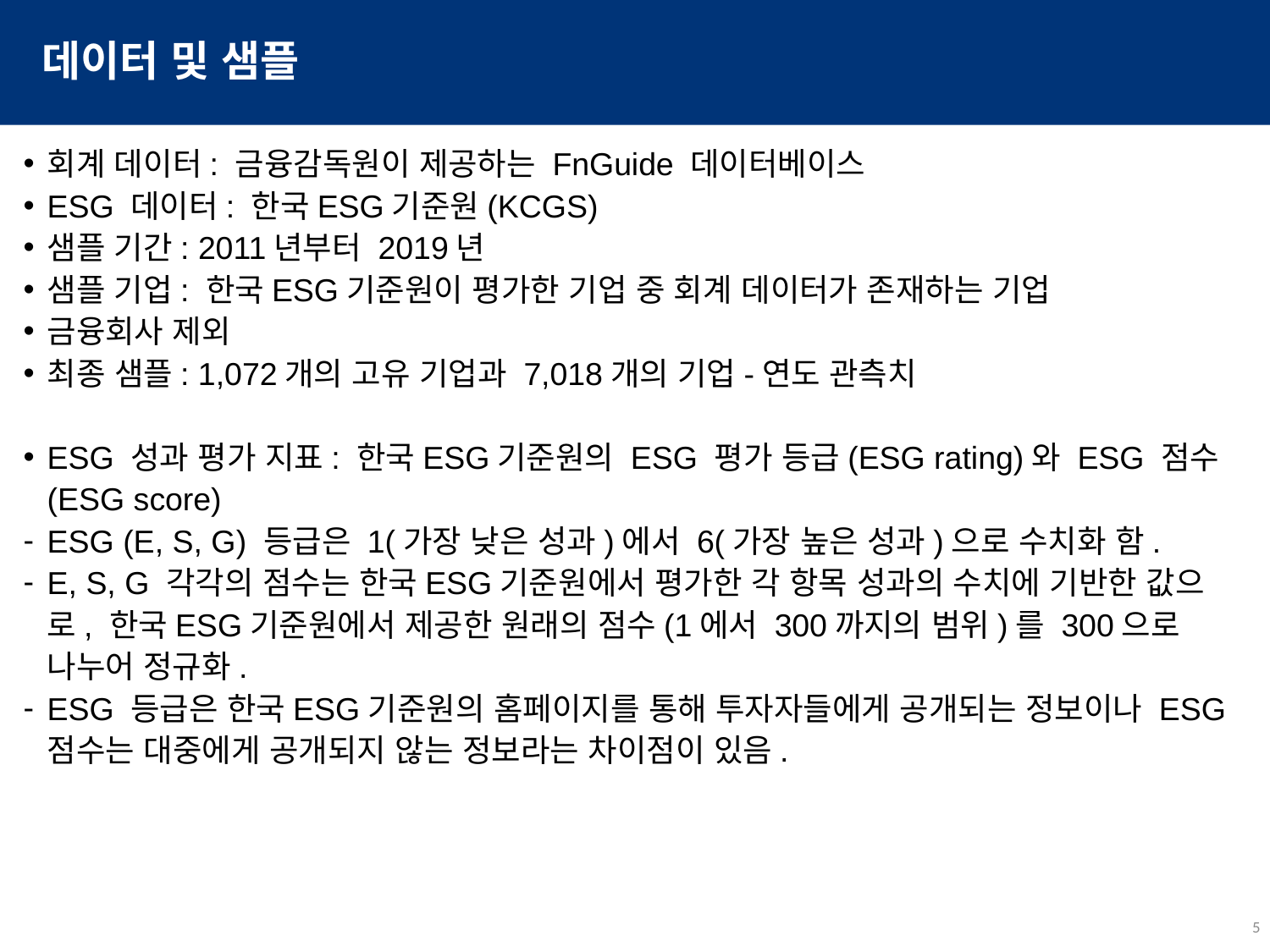

# 데이터 및 샘플
회계 데이터: 금융감독원이 제공하는 FnGuide 데이터베이스
ESG 데이터: 한국ESG기준원(KCGS)
샘플 기간: 2011년부터 2019년
샘플 기업: 한국ESG기준원이 평가한 기업 중 회계 데이터가 존재하는 기업
금융회사 제외
최종 샘플: 1,072개의 고유 기업과 7,018개의 기업-연도 관측치

ESG 성과 평가 지표: 한국ESG기준원의 ESG 평가 등급(ESG rating)와 ESG 점수(ESG score)
ESG (E, S, G) 등급은 1(가장 낮은 성과)에서 6(가장 높은 성과)으로 수치화 함.
E, S, G 각각의 점수는 한국ESG기준원에서 평가한 각 항목 성과의 수치에 기반한 값으로, 한국ESG기준원에서 제공한 원래의 점수(1에서 300까지의 범위)를 300으로 나누어 정규화.
ESG 등급은 한국ESG기준원의 홈페이지를 통해 투자자들에게 공개되는 정보이나 ESG 점수는 대중에게 공개되지 않는 정보라는 차이점이 있음.